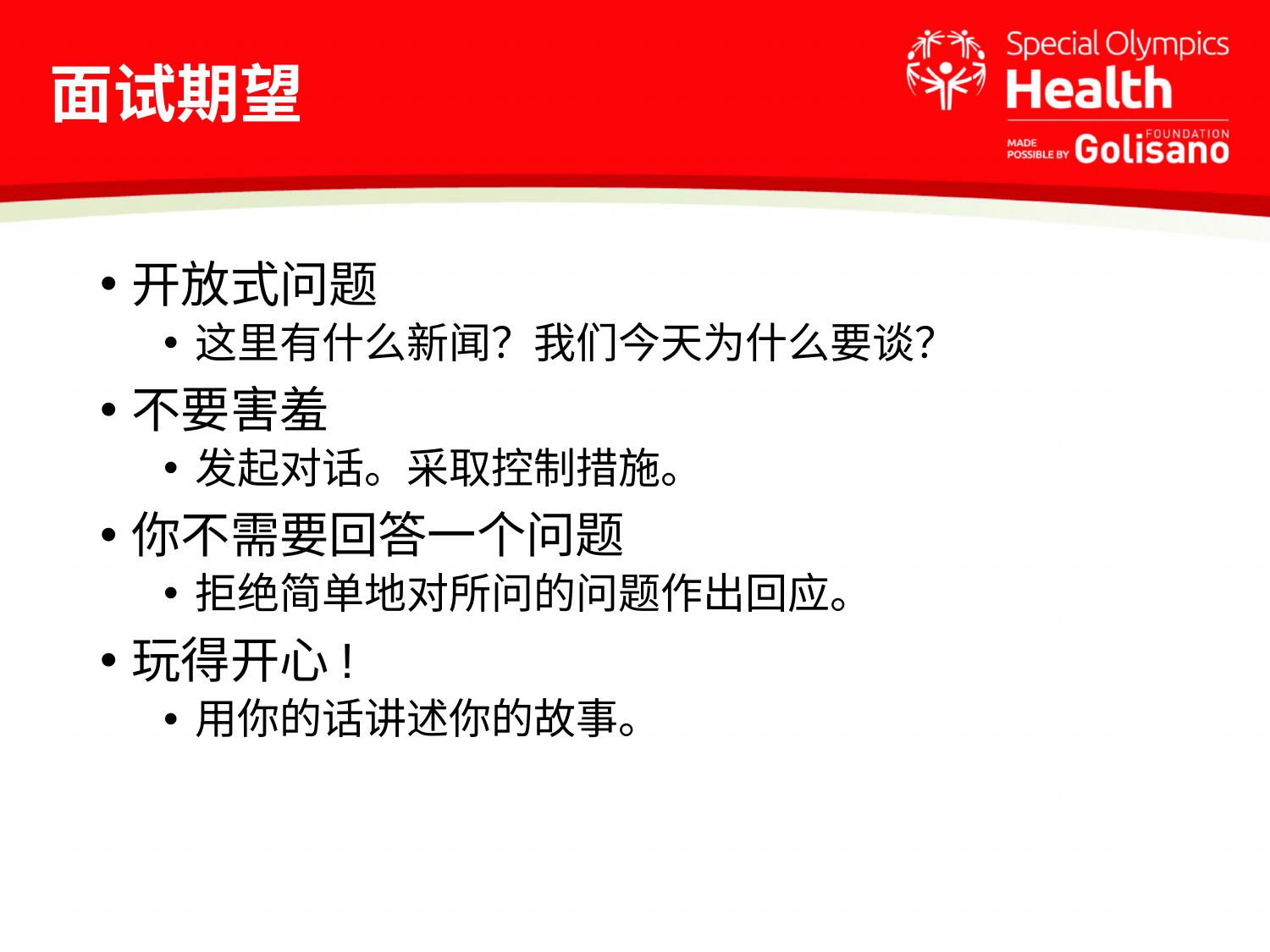

# 面试期望
开放式问题
这里有什么新闻？我们今天为什么要谈？
不要害羞
发起对话。采取控制措施。
你不需要回答一个问题
拒绝简单地对所问的问题作出回应。
玩得开心!
用你的话讲述你的故事。